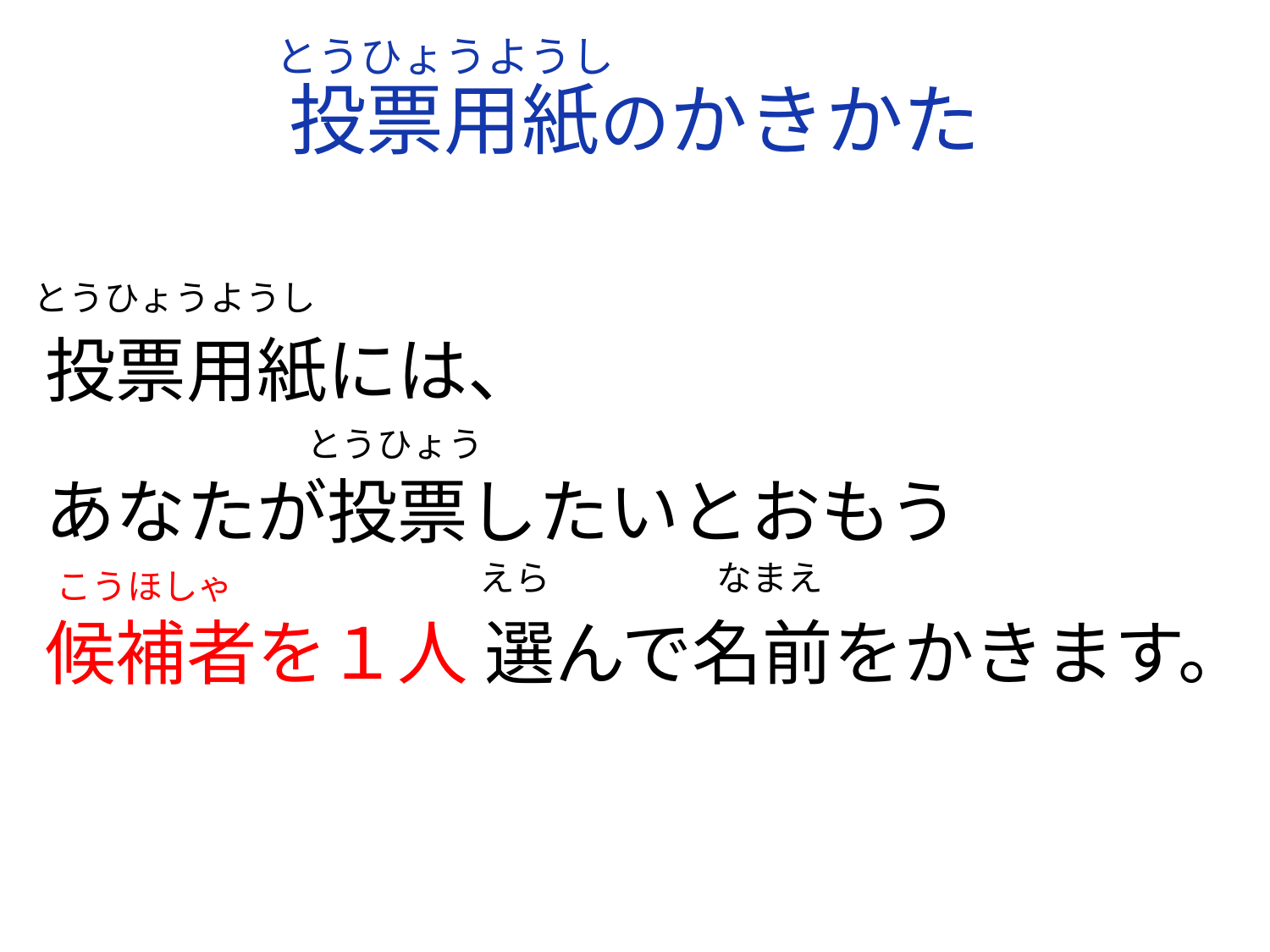

とうひょうようし
# 投票用紙のかきかた
とうひょうようし
 投票用紙には、
 あなたが投票したいとおもう
 候補者を１人 選んで名前をかきます。

とうひょう
なまえ
えら
こうほしゃ